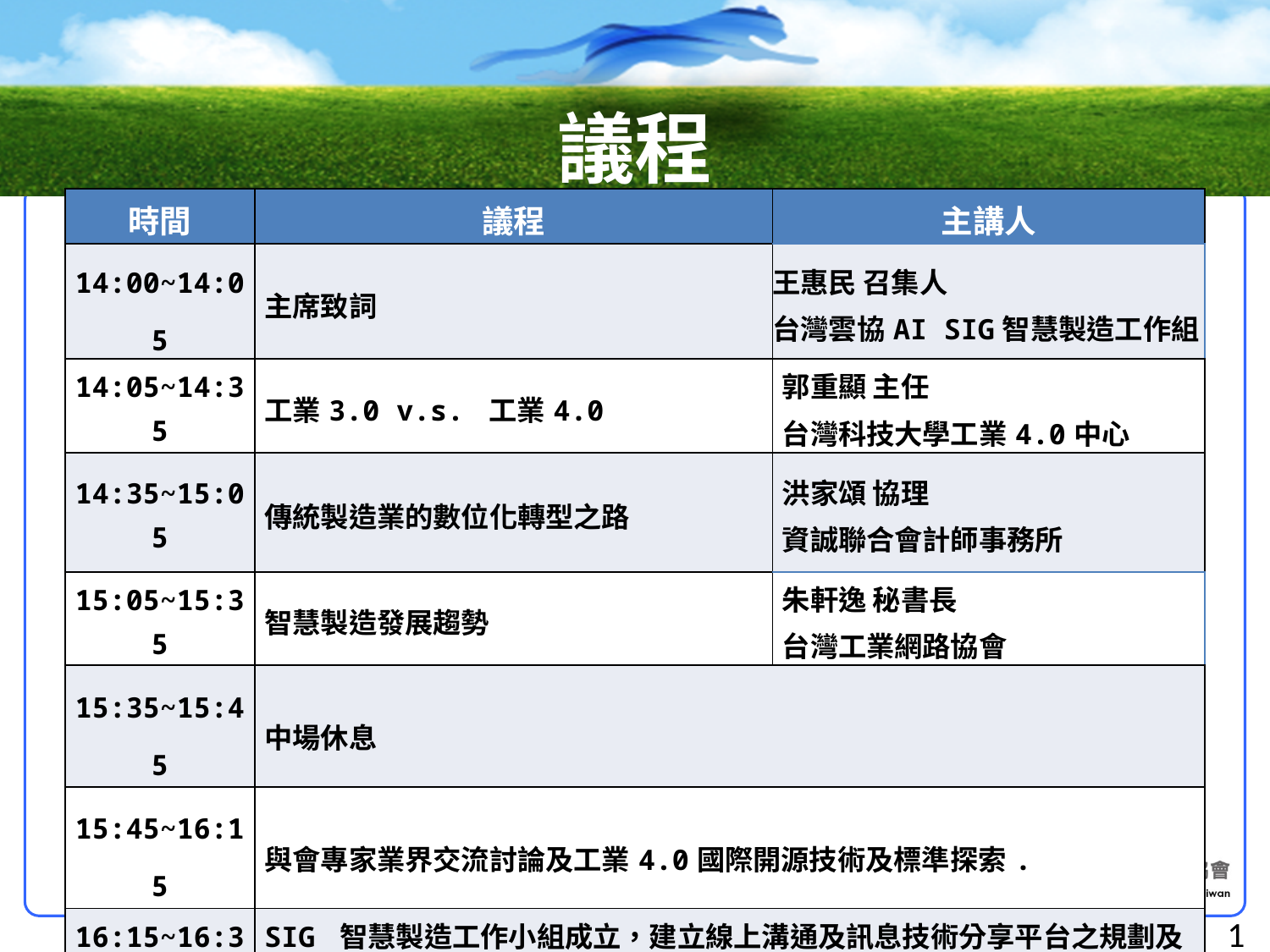

議程
| 時間 | 議程 | 主講人 |
| --- | --- | --- |
| 14:00~14:05 | 主席致詞 | 王惠民 召集人 台灣雲協AI SIG智慧製造工作組 |
| 14:05~14:35 | 工業3.0 v.s. 工業4.0 | 郭重顯 主任 台灣科技大學工業4.0中心 |
| 14:35~15:05 | 傳統製造業的數位化轉型之路 | 洪家頌 協理 資誠聯合會計師事務所 |
| 15:05~15:35 | 智慧製造發展趨勢 | 朱軒逸 秘書長 台灣工業網路協會 |
| 15:35~15:45 | 中場休息 |  |
| 15:45~16:15 | 與會專家業界交流討論及工業4.0國際開源技術及標準探索. |  |
| 16:15~16:30 | SIG 智慧製造工作小組成立，建立線上溝通及訊息技術分享平台之規劃及實驗場域討論 |  |